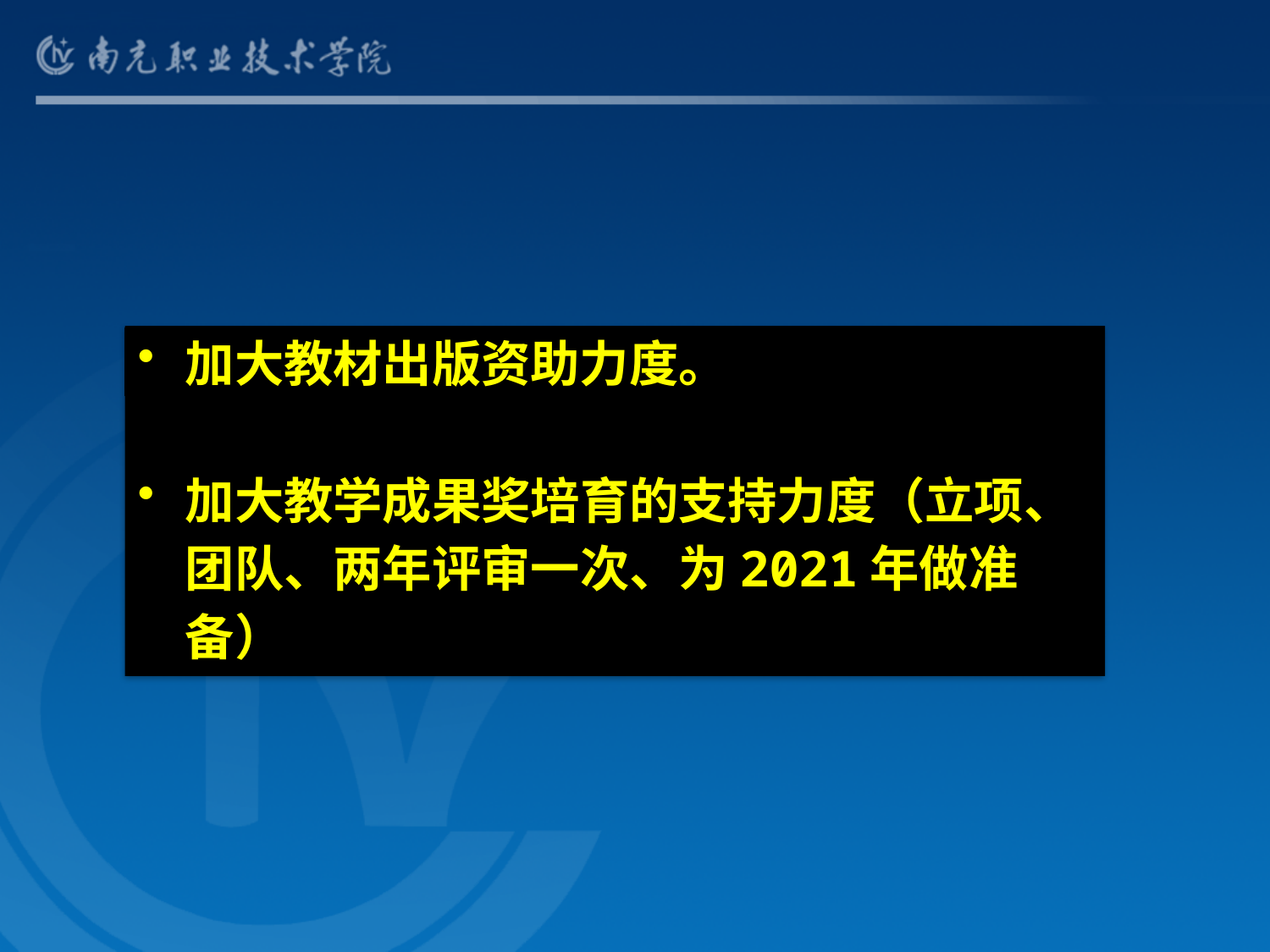

#
加大教材出版资助力度。

加大教学成果奖培育的支持力度（立项、团队、两年评审一次、为2021年做准备）